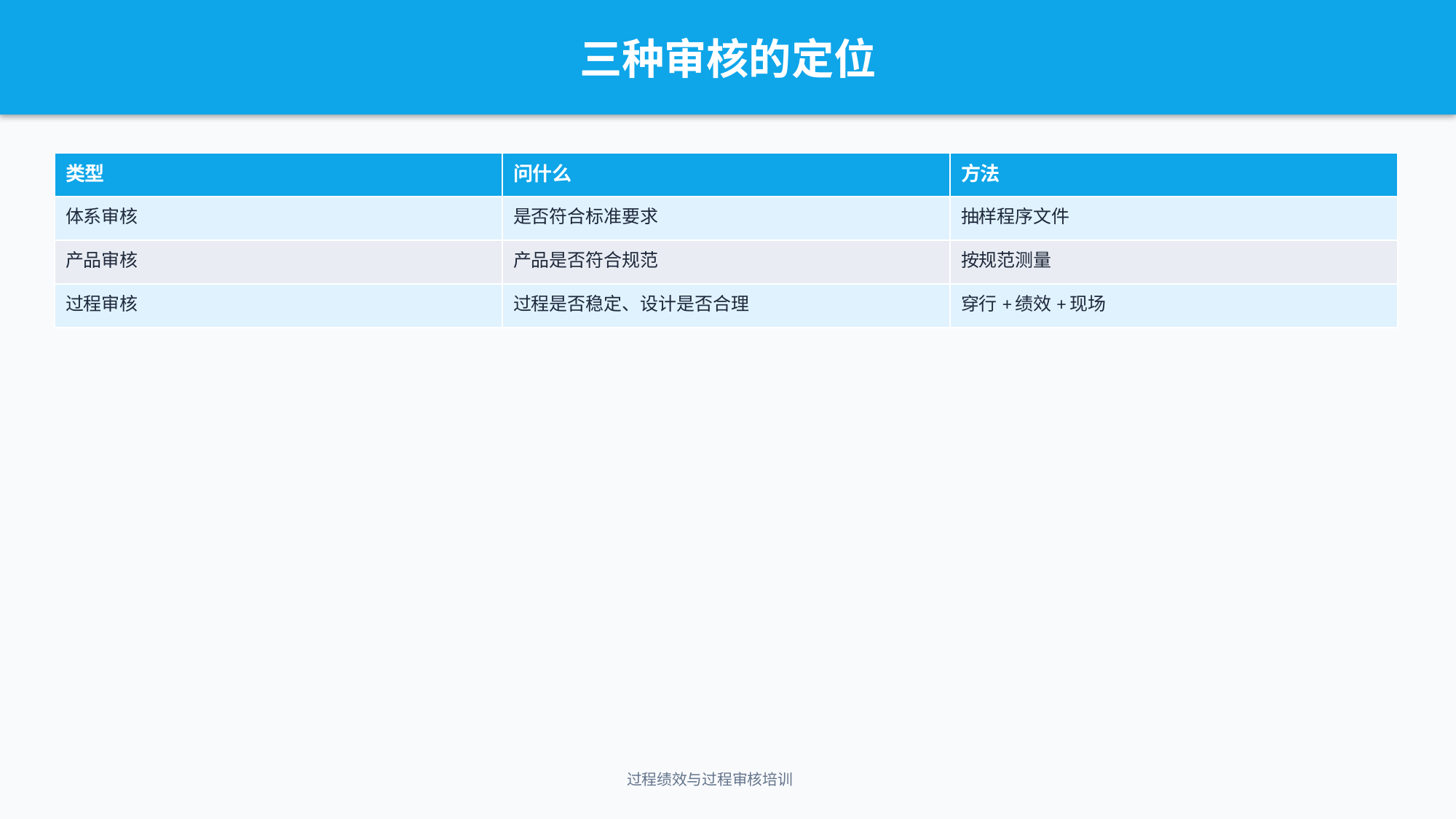

三种审核的定位
| 类型 | 问什么 | 方法 |
| --- | --- | --- |
| 体系审核 | 是否符合标准要求 | 抽样程序文件 |
| 产品审核 | 产品是否符合规范 | 按规范测量 |
| 过程审核 | 过程是否稳定、设计是否合理 | 穿行+绩效+现场 |
过程绩效与过程审核培训